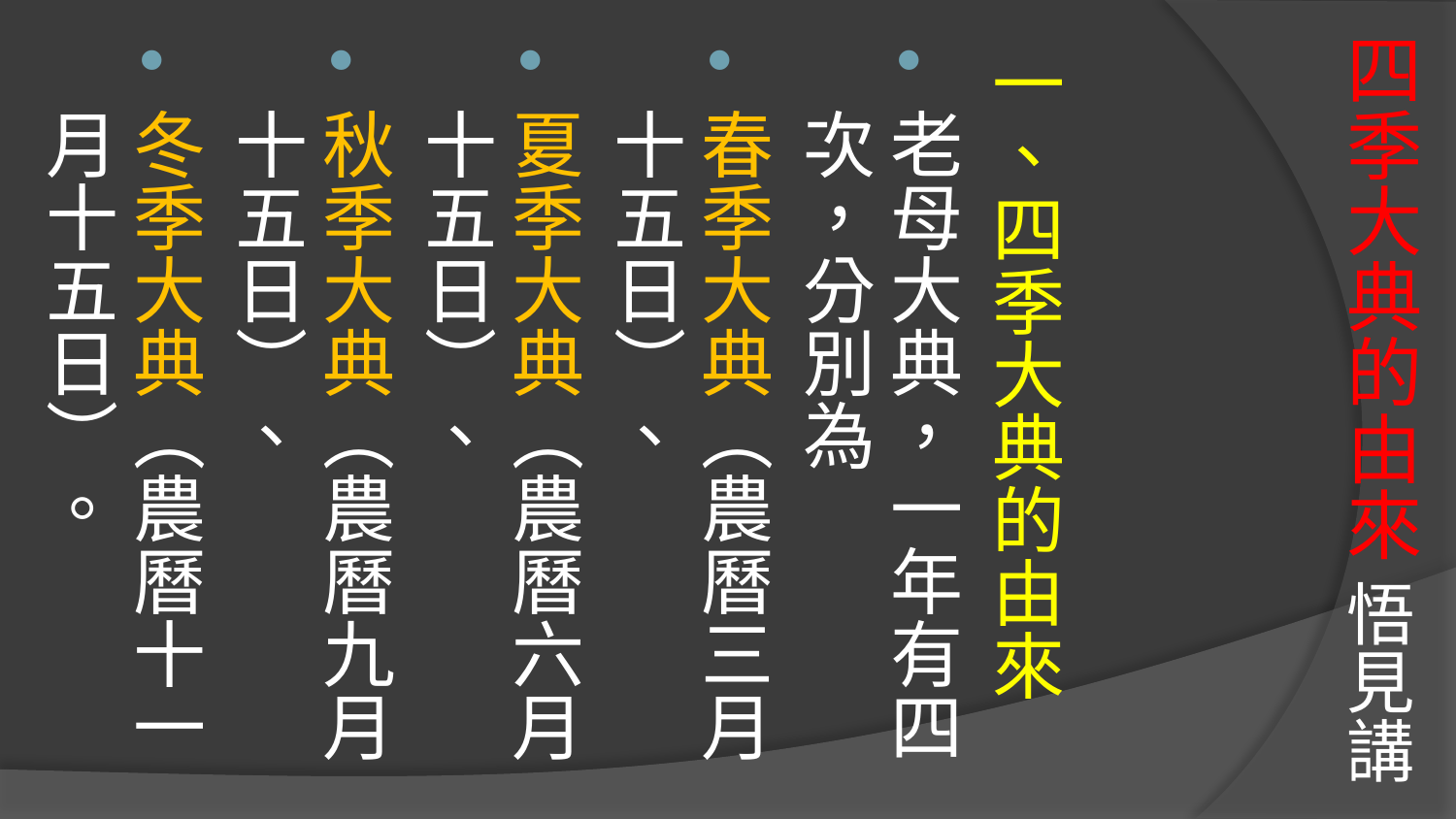

# 四季大典的由來 悟見講
一、四季大典的由來
老母大典，一年有四次，分別為
春季大典（農曆三月十五日）、
夏季大典（農曆六月十五日）、
秋季大典（農曆九月十五日）、
冬季大典（農曆十一月十五日）。